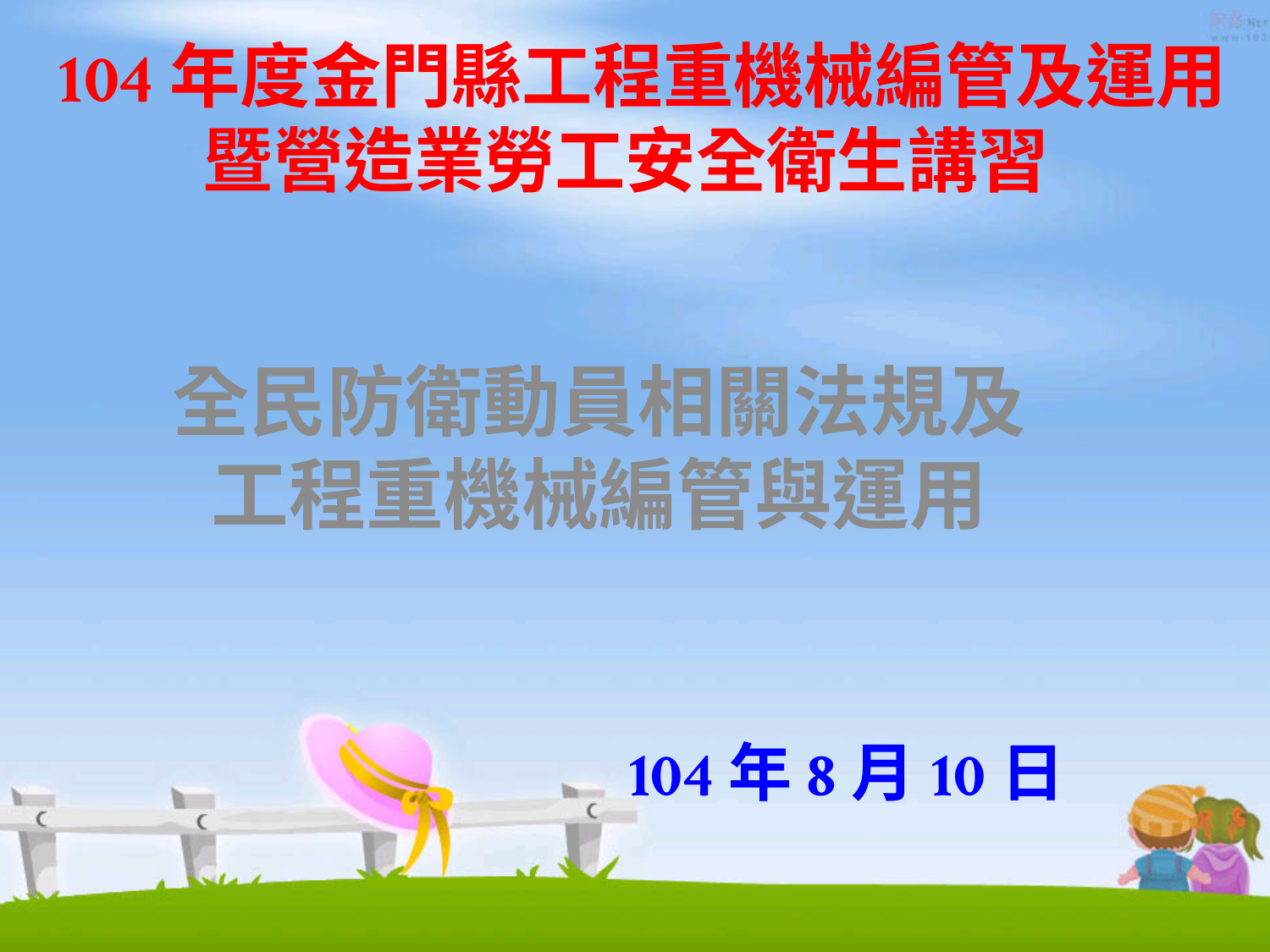

104年度金門縣工程重機械編管及運用
        暨營造業勞工安全衛生講習
#
全民防衛動員相關法規及工程重機械編管與運用

104年8月10日